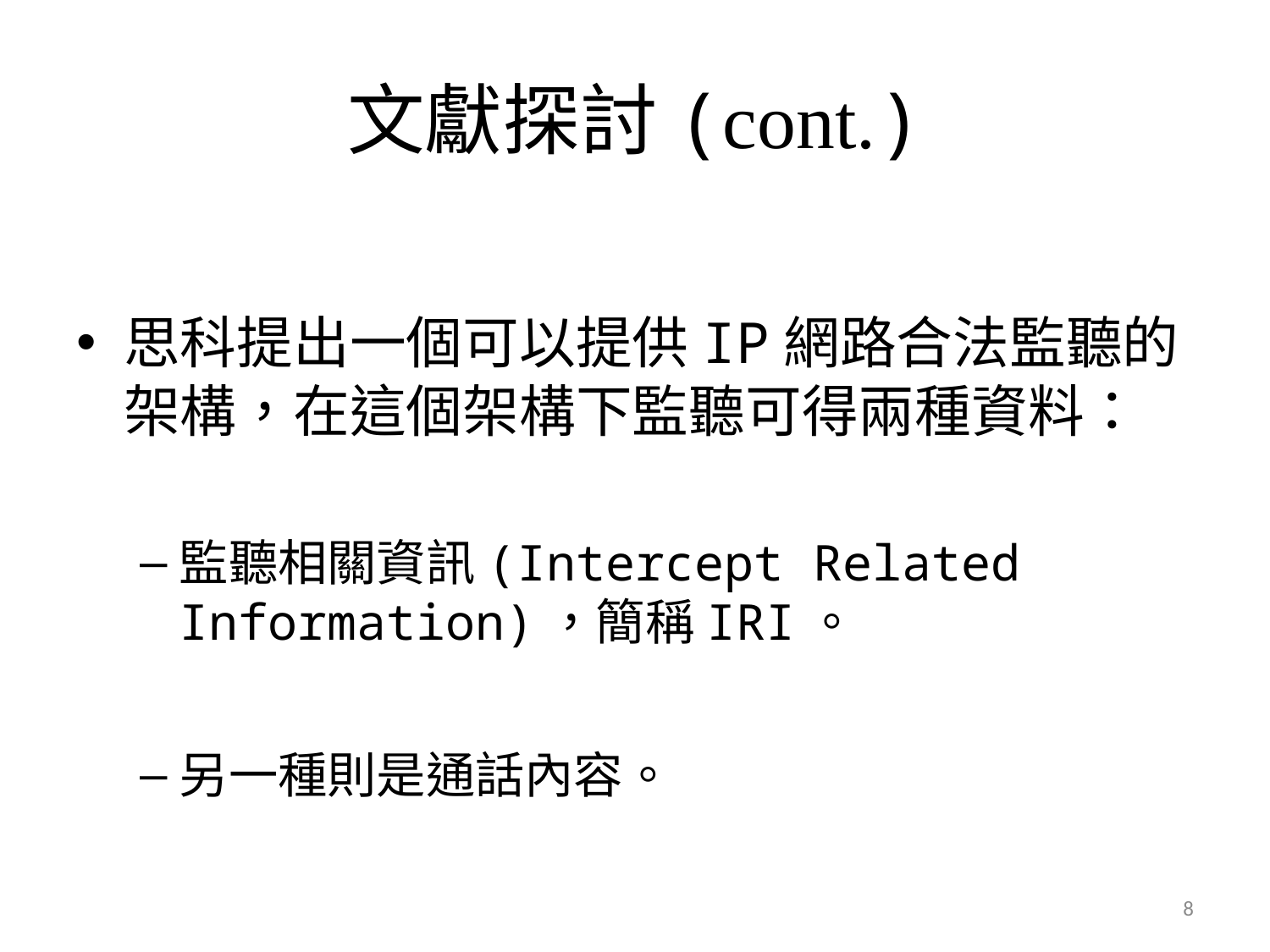

# 文獻探討(cont.)

思科提出一個可以提供IP網路合法監聽的架構，在這個架構下監聽可得兩種資料：

監聽相關資訊(Intercept Related Information)，簡稱IRI。

另一種則是通話內容。
8